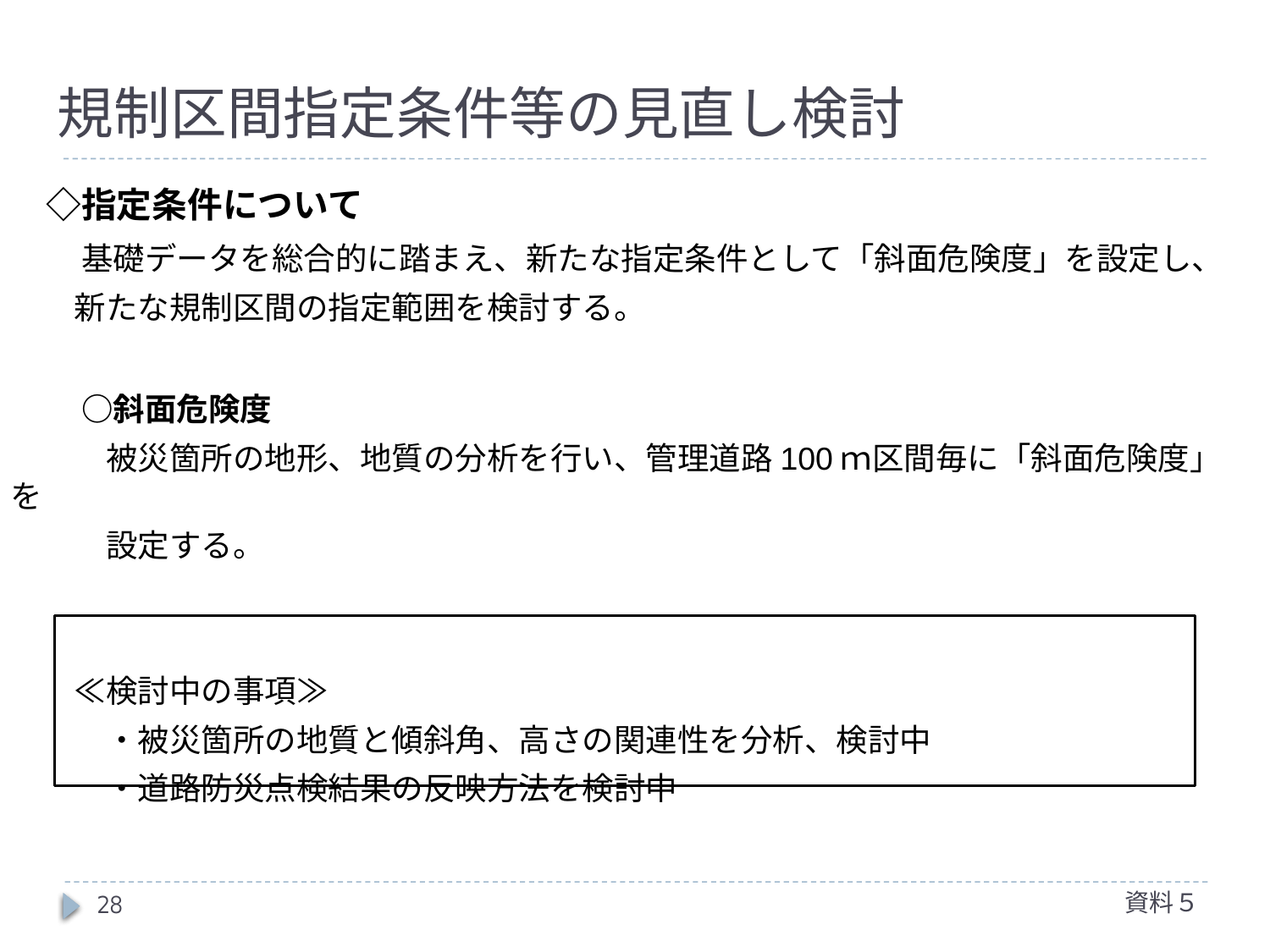

# 規制区間指定条件等の見直し検討
　◇指定条件について
　　基礎データを総合的に踏まえ、新たな指定条件として「斜面危険度」を設定し、
　　新たな規制区間の指定範囲を検討する。

　　○斜面危険度
　　　被災箇所の地形、地質の分析を行い、管理道路100ｍ区間毎に「斜面危険度」を
　　　設定する。

　　≪検討中の事項≫
　　　・被災箇所の地質と傾斜角、高さの関連性を分析、検討中
　　　・道路防災点検結果の反映方法を検討中

資料５
28